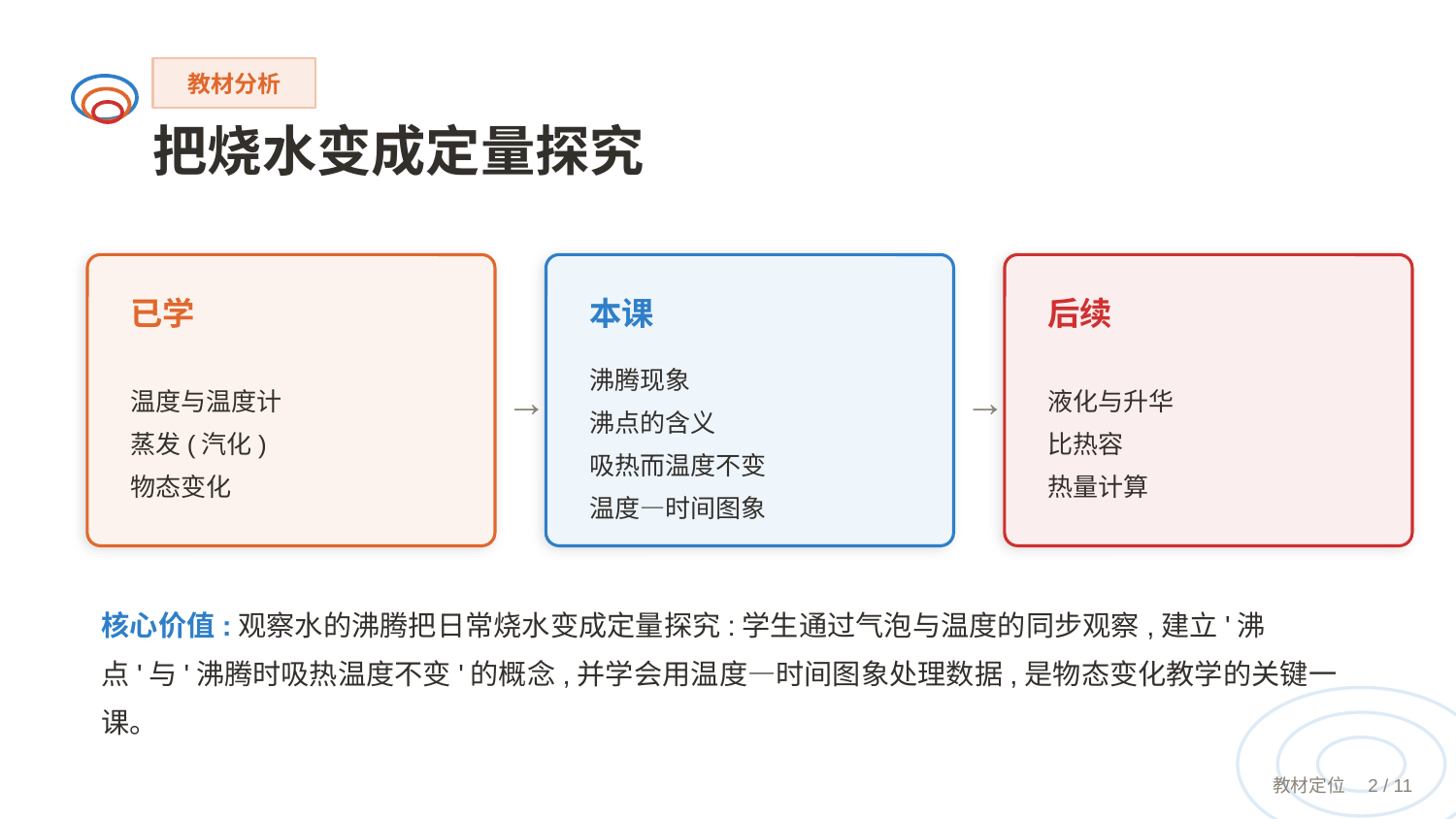

教材分析

把烧水变成定量探究

已学
本课
后续
温度与温度计
蒸发(汽化)
物态变化
沸腾现象
沸点的含义
吸热而温度不变
温度—时间图象
液化与升华
比热容
热量计算
→
→
核心价值:观察水的沸腾把日常烧水变成定量探究:学生通过气泡与温度的同步观察,建立'沸点'与'沸腾时吸热温度不变'的概念,并学会用温度—时间图象处理数据,是物态变化教学的关键一课。

教材定位　2 / 11